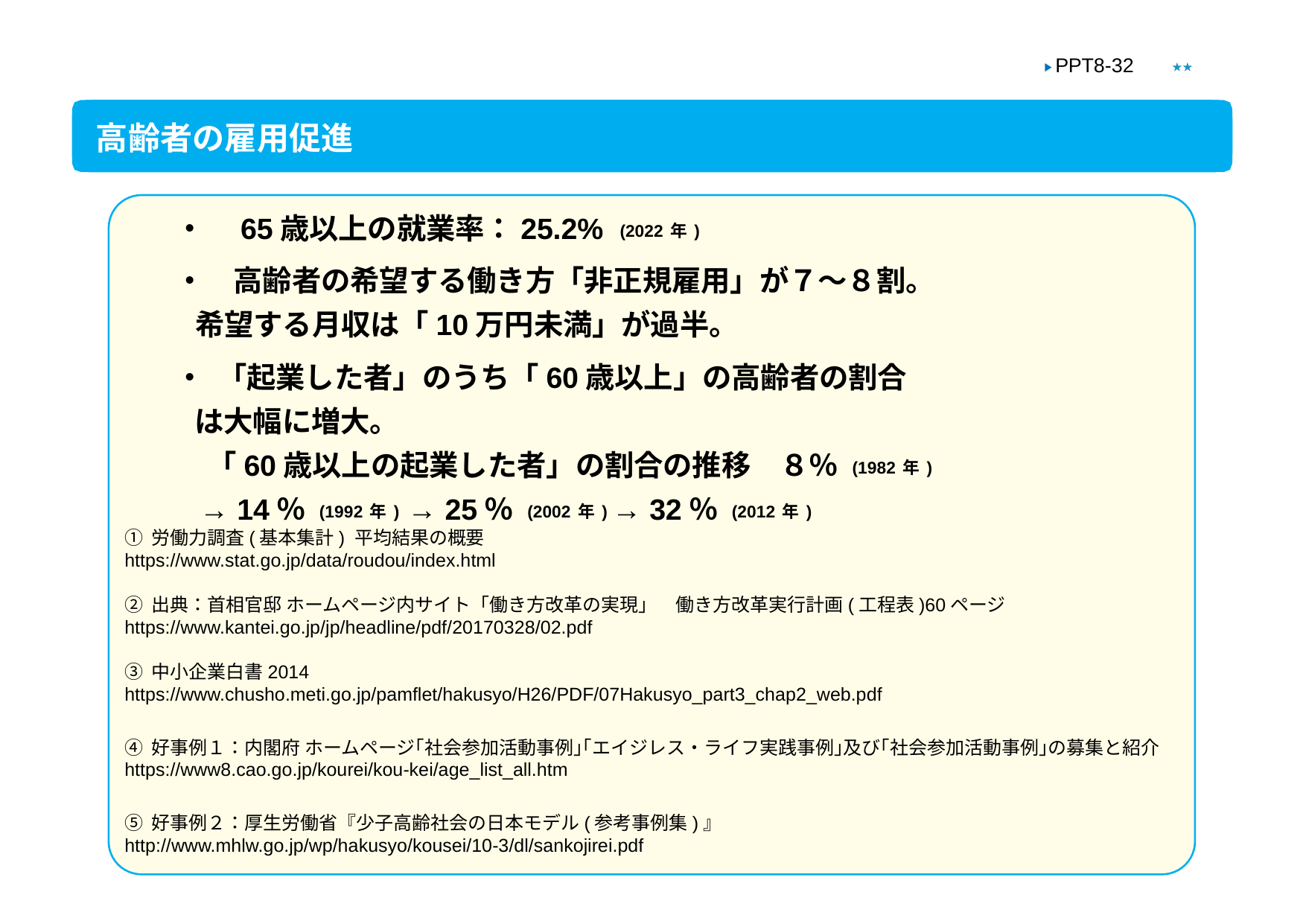

★★
▶ PPT8-32

高齢者の雇用促進

・　65歳以上の就業率：25.2%  (2022年)
・　高齢者の希望する働き方「非正規雇用」が７～８割。
   希望する月収は「10万円未満」が過半。
・  「起業した者」のうち「60歳以上」の高齢者の割合
   は大幅に増大。
     「60歳以上の起業した者」の割合の推移　８％ (1982年)
   → 14％ (1992年) → 25％ (2002年) → 32％ (2012年)
① 労働力調査(基本集計) 平均結果の概要
https://www.stat.go.jp/data/roudou/index.html

② 出典：首相官邸 ホームページ内サイト「働き方改革の実現」　働き方改革実行計画(工程表)60ページhttps://www.kantei.go.jp/jp/headline/pdf/20170328/02.pdf

③ 中小企業白書2014
https://www.chusho.meti.go.jp/pamflet/hakusyo/H26/PDF/07Hakusyo_part3_chap2_web.pdf

④ 好事例１：内閣府 ホームページ｢社会参加活動事例｣｢エイジレス・ライフ実践事例｣及び｢社会参加活動事例｣の募集と紹介
https://www8.cao.go.jp/kourei/kou-kei/age_list_all.htm

⑤ 好事例２：厚生労働省『少子高齢社会の日本モデル(参考事例集)』
http://www.mhlw.go.jp/wp/hakusyo/kousei/10-3/dl/sankojirei.pdf